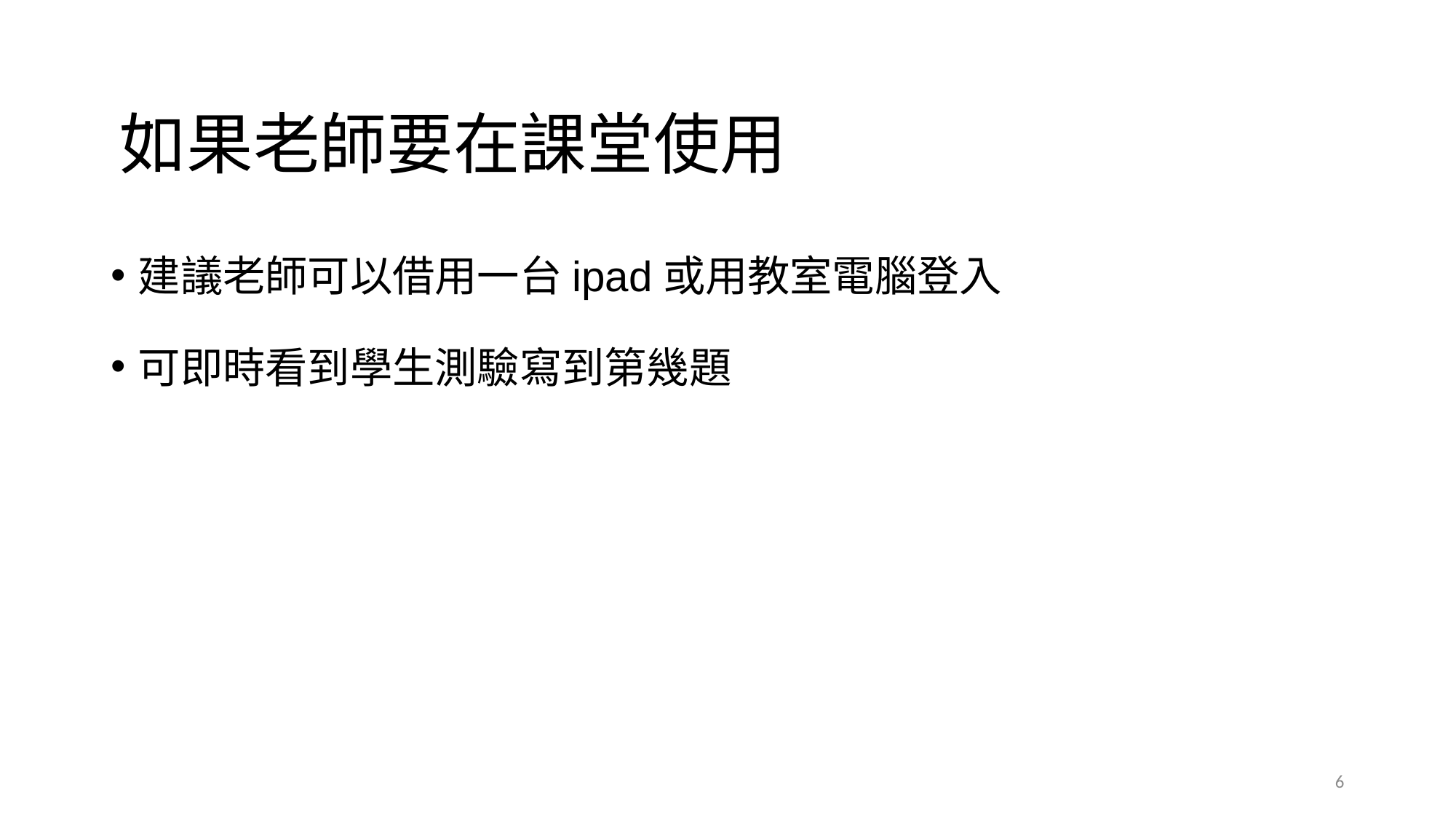

# 如果老師要在課堂使用
建議老師可以借用一台ipad或用教室電腦登入
可即時看到學生測驗寫到第幾題
6